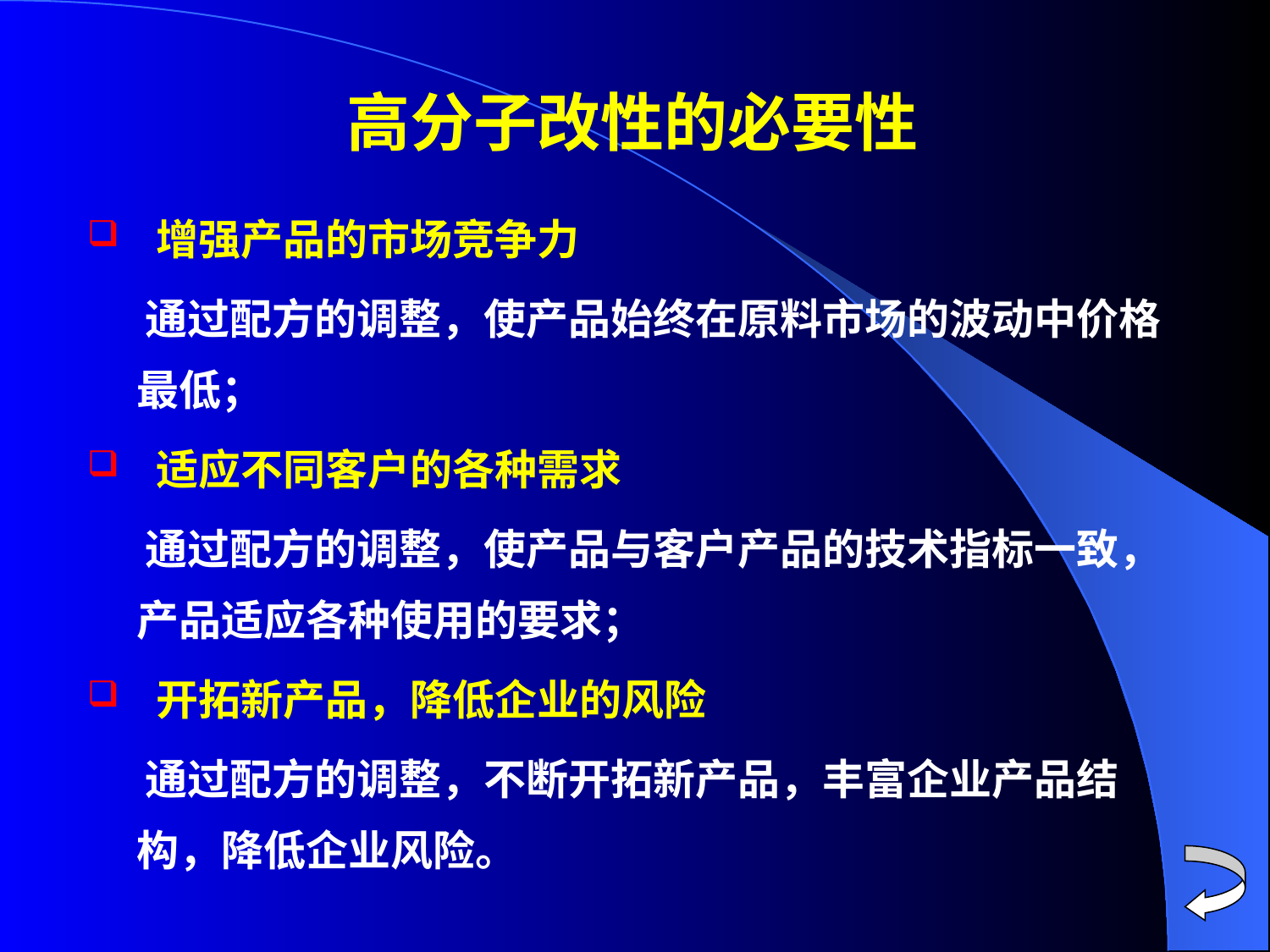

高分子改性的必要性
 增强产品的市场竞争力
     通过配方的调整，使产品始终在原料市场的波动中价格最低；
 适应不同客户的各种需求
     通过配方的调整，使产品与客户产品的技术指标一致，产品适应各种使用的要求；
 开拓新产品，降低企业的风险
     通过配方的调整，不断开拓新产品，丰富企业产品结构，降低企业风险。